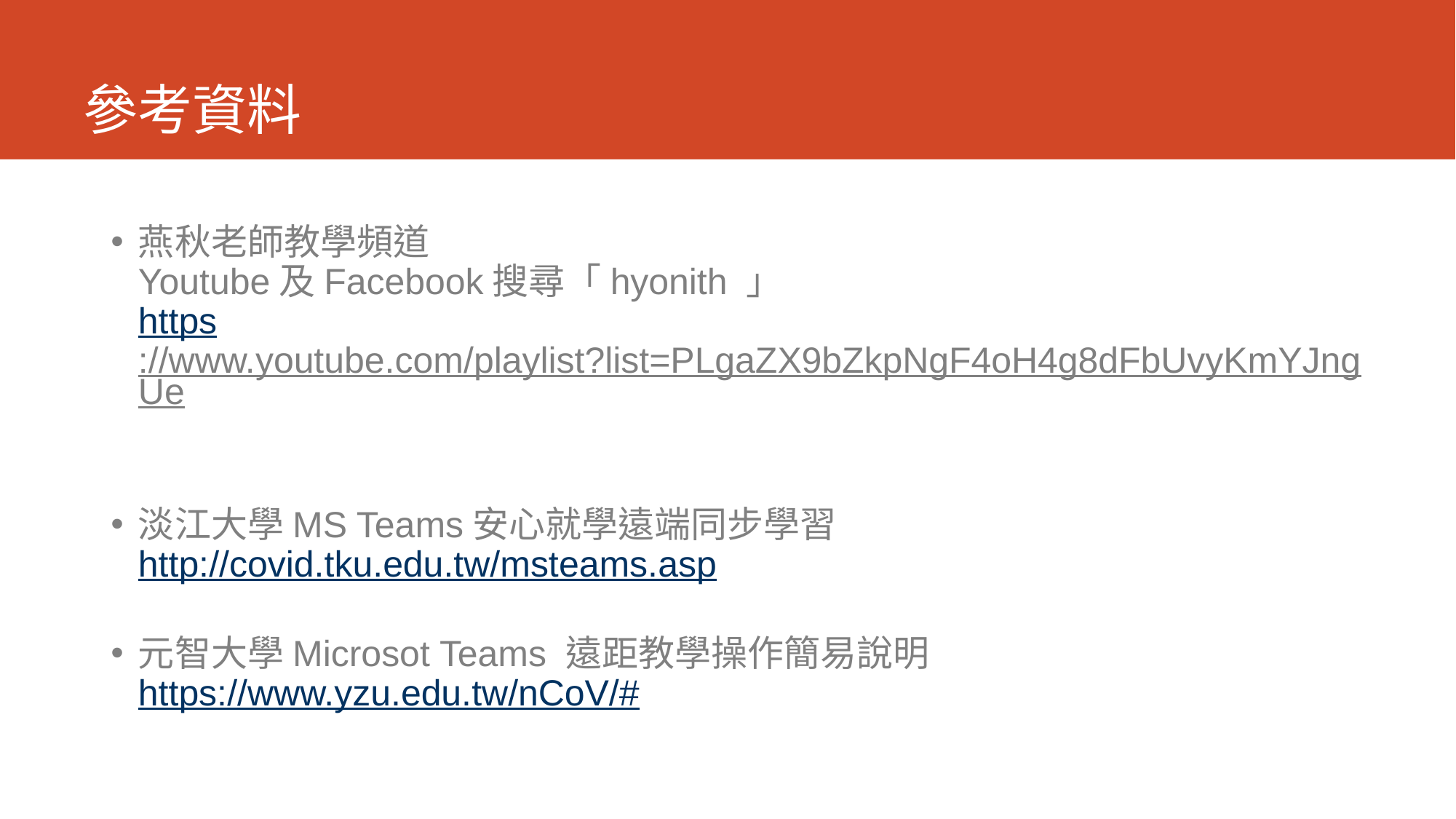

# 參考資料
燕秋老師教學頻道
Youtube及Facebook搜尋「hyonith 」
https://www.youtube.com/playlist?list=PLgaZX9bZkpNgF4oH4g8dFbUvyKmYJngUe
淡江大學MS Teams安心就學遠端同步學習
http://covid.tku.edu.tw/msteams.asp
元智大學Microsot Teams 遠距教學操作簡易說明
https://www.yzu.edu.tw/nCoV/#